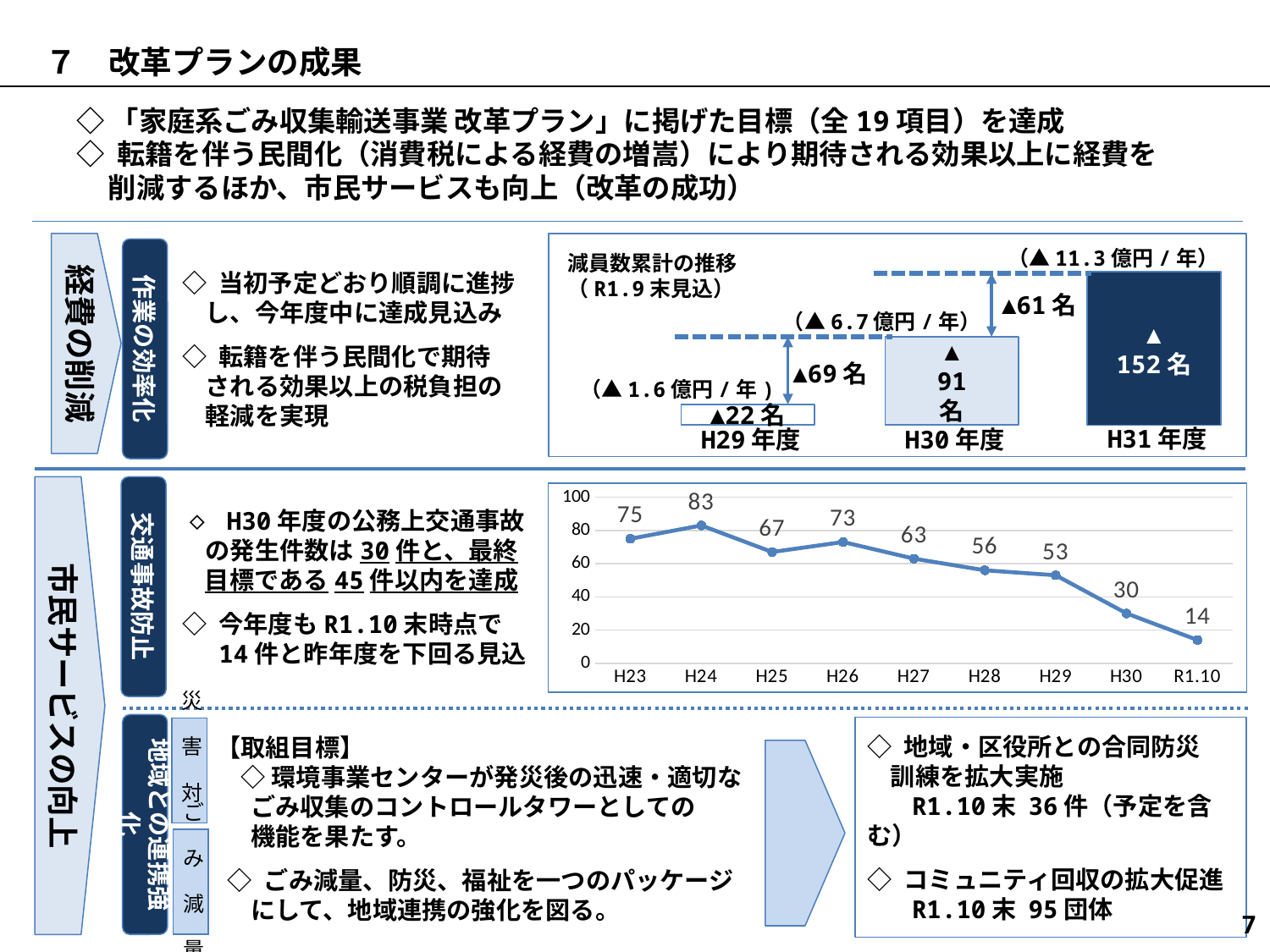

７　改革プランの成果
　◇ 「家庭系ごみ収集輸送事業 改革プラン」に掲げた目標（全19項目）を達成
　◇  転籍を伴う民間化（消費税による経費の増嵩）により期待される効果以上に経費を
    　削減するほか、市民サービスも向上（改革の成功）
経費の削減

（▲11.3億円/年）
減員数累計の推移
（R1.9末見込）
▲
152名
▲61名
（▲6.7億円/年）
▲
91
名
▲69名
（▲1.6億円/年)
▲22名
H31年度
H30年度
H29年度
◇ 当初予定どおり順調に進捗
   し、今年度中に達成見込み

◇ 転籍を伴う民間化で期待
   される効果以上の税負担の
   軽減を実現
作業の効率化
◇ H30年度の公務上交通事故
   の発生件数は30件と、最終
   目標である45件以内を達成

◇ 今年度もR1.10末時点で
　 14件と昨年度を下回る見込
市民サービスの向上
交通事故防止

### Chart

| Category |  |
|---|---|
| H23 | 75.0 |
| H24 | 83.0 |
| H25 | 67.0 |
| H26 | 73.0 |
| H27 | 63.0 |
| H28 | 56.0 |
| H29 | 53.0 |
| H30 | 30.0 |
| R1.10 | 14.0 |
地域との連携強化
◇ 地域・区役所との合同防災
   訓練を拡大実施
   R1.10末 36件（予定を含む）

◇ コミュニティ回収の拡大促進
   R1.10末 95団体
災　害　対　策
【取組目標】
　◇ 環境事業センターが発災後の迅速・適切な
     ごみ収集のコントロールタワーとしての
     機能を果たす。

  ◇ ごみ減量、防災、福祉を一つのパッケージ
     にして、地域連携の強化を図る。

ご　み　減　量
7